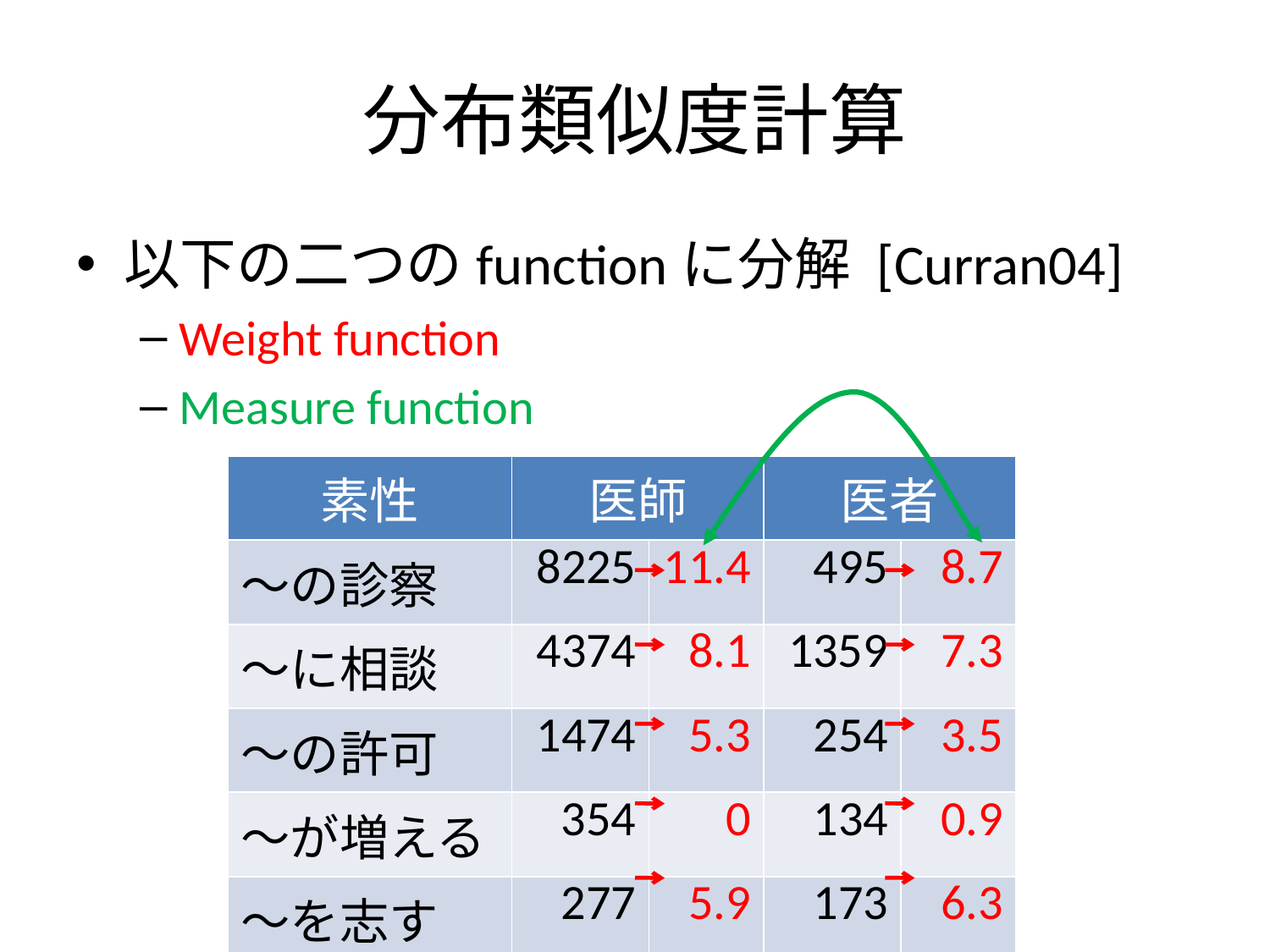

# 分布類似度計算
以下の二つのfunctionに分解 [Curran04]
Weight function
Measure function

| 素性 | 医師 |  | 医者 |  |
| --- | --- | --- | --- | --- |
| ～の診察 | 8225 | 11.4 | 495 | 8.7 |
| ～に相談 | 4374 | 8.1 | 1359 | 7.3 |
| ～の許可 | 1474 | 5.3 | 254 | 3.5 |
| ～が増える | 354 | 0 | 134 | 0.9 |
| ～を志す | 277 | 5.9 | 173 | 6.3 |